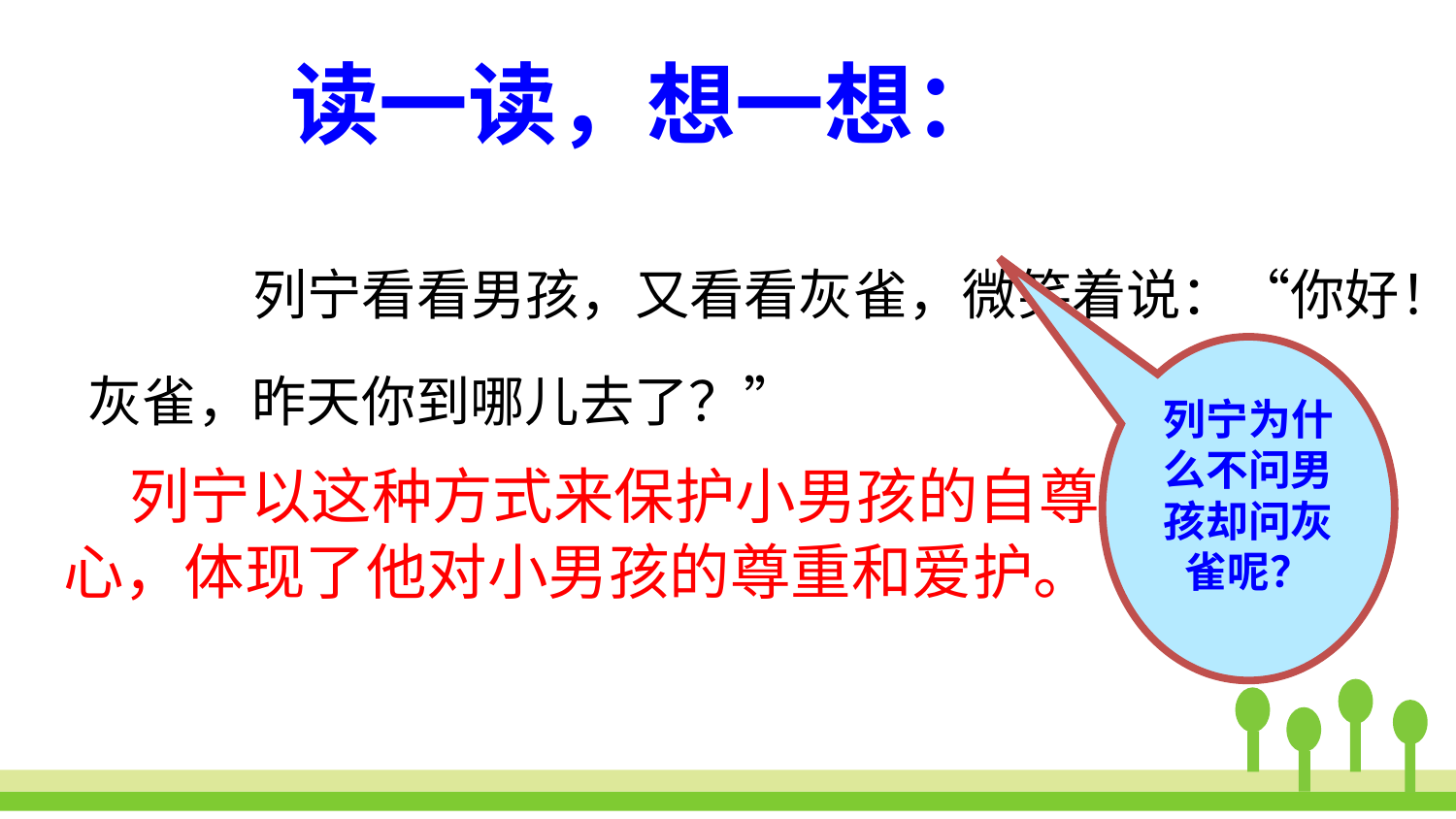

# 读一读，想一想：

              列宁看看男孩，又看看灰雀，微笑着说：“你好！灰雀，昨天你到哪儿去了？”
列宁为什么不问男孩却问灰雀呢？
   列宁以这种方式来保护小男孩的自尊心，体现了他对小男孩的尊重和爱护。